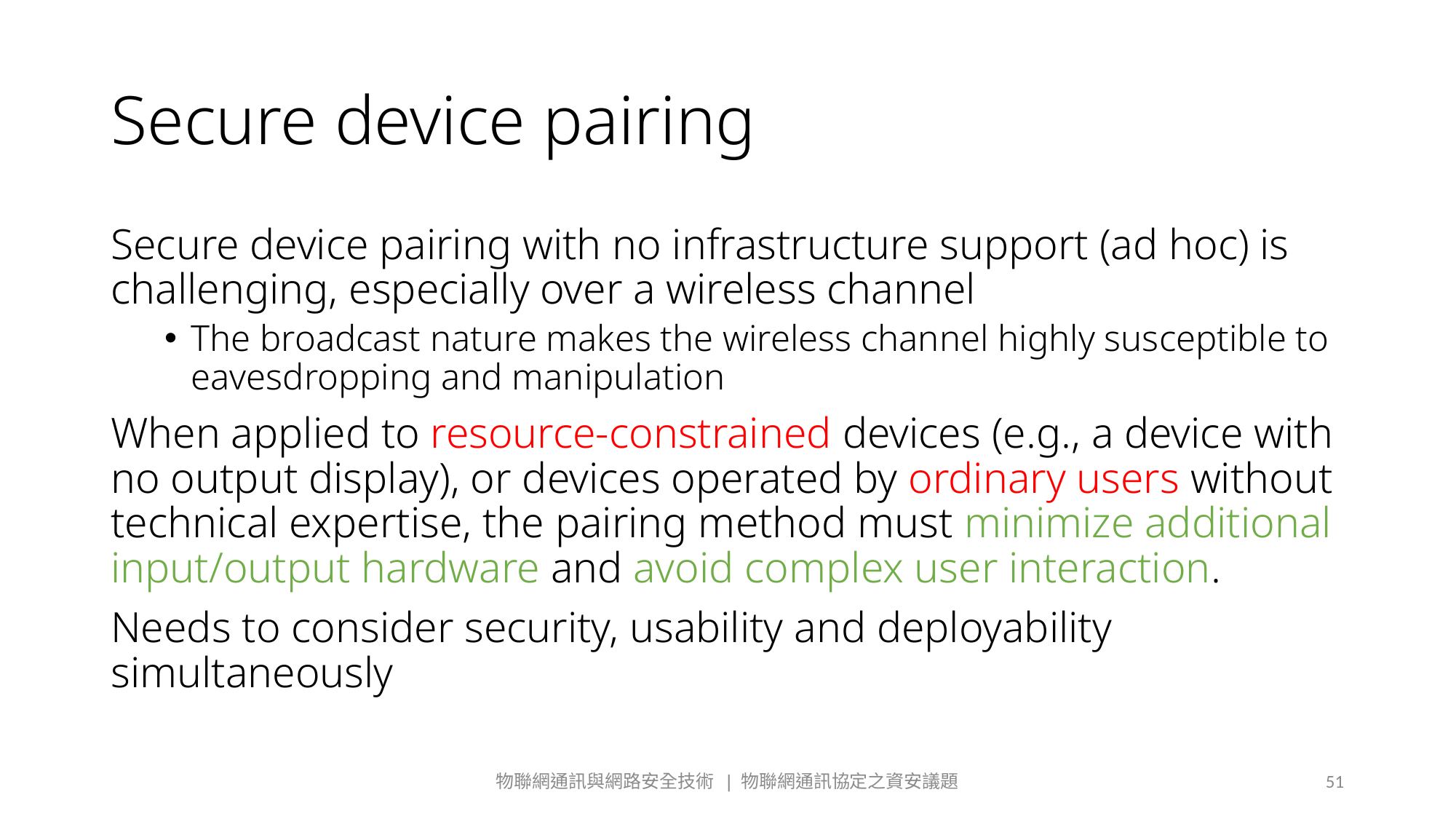

# Secure device pairing
Secure device pairing with no infrastructure support (ad hoc) is challenging, especially over a wireless channel
The broadcast nature makes the wireless channel highly susceptible to eavesdropping and manipulation
When applied to resource-constrained devices (e.g., a device with no output display), or devices operated by ordinary users without technical expertise, the pairing method must minimize additional input/output hardware and avoid complex user interaction.
Needs to consider security, usability and deployability simultaneously

物聯網通訊與網路安全技術  | 物聯網通訊協定之資安議題
51